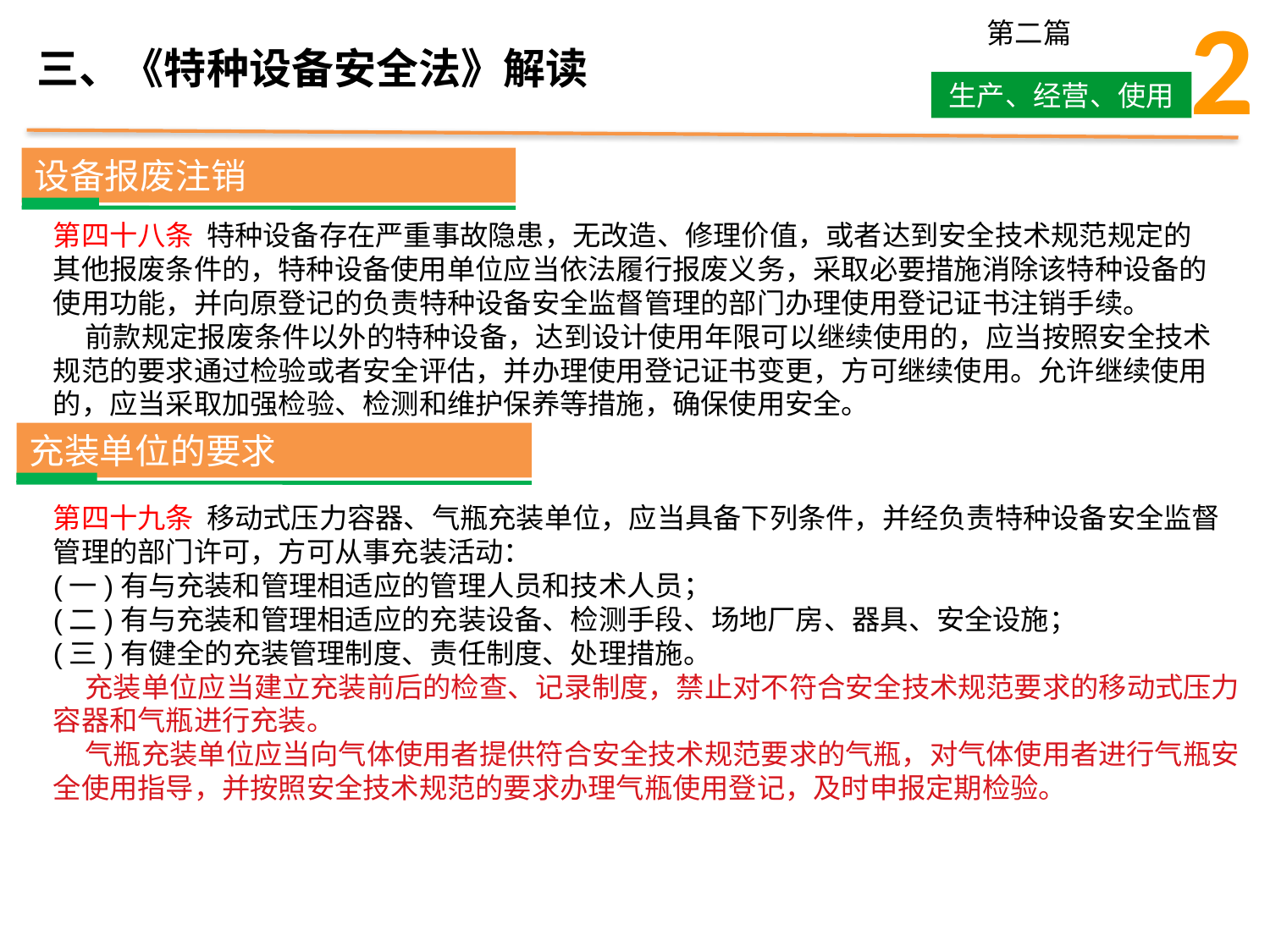

2
第二篇
生产、经营、使用
三、《特种设备安全法》解读
设备报废注销

第四十八条  特种设备存在严重事故隐患，无改造、修理价值，或者达到安全技术规范规定的其他报废条件的，特种设备使用单位应当依法履行报废义务，采取必要措施消除该特种设备的使用功能，并向原登记的负责特种设备安全监督管理的部门办理使用登记证书注销手续。
    前款规定报废条件以外的特种设备，达到设计使用年限可以继续使用的，应当按照安全技术规范的要求通过检验或者安全评估，并办理使用登记证书变更，方可继续使用。允许继续使用的，应当采取加强检验、检测和维护保养等措施，确保使用安全。
充装单位的要求

第四十九条  移动式压力容器、气瓶充装单位，应当具备下列条件，并经负责特种设备安全监督管理的部门许可，方可从事充装活动：
(一)有与充装和管理相适应的管理人员和技术人员；
(二)有与充装和管理相适应的充装设备、检测手段、场地厂房、器具、安全设施；
(三)有健全的充装管理制度、责任制度、处理措施。
    充装单位应当建立充装前后的检查、记录制度，禁止对不符合安全技术规范要求的移动式压力容器和气瓶进行充装。
    气瓶充装单位应当向气体使用者提供符合安全技术规范要求的气瓶，对气体使用者进行气瓶安全使用指导，并按照安全技术规范的要求办理气瓶使用登记，及时申报定期检验。